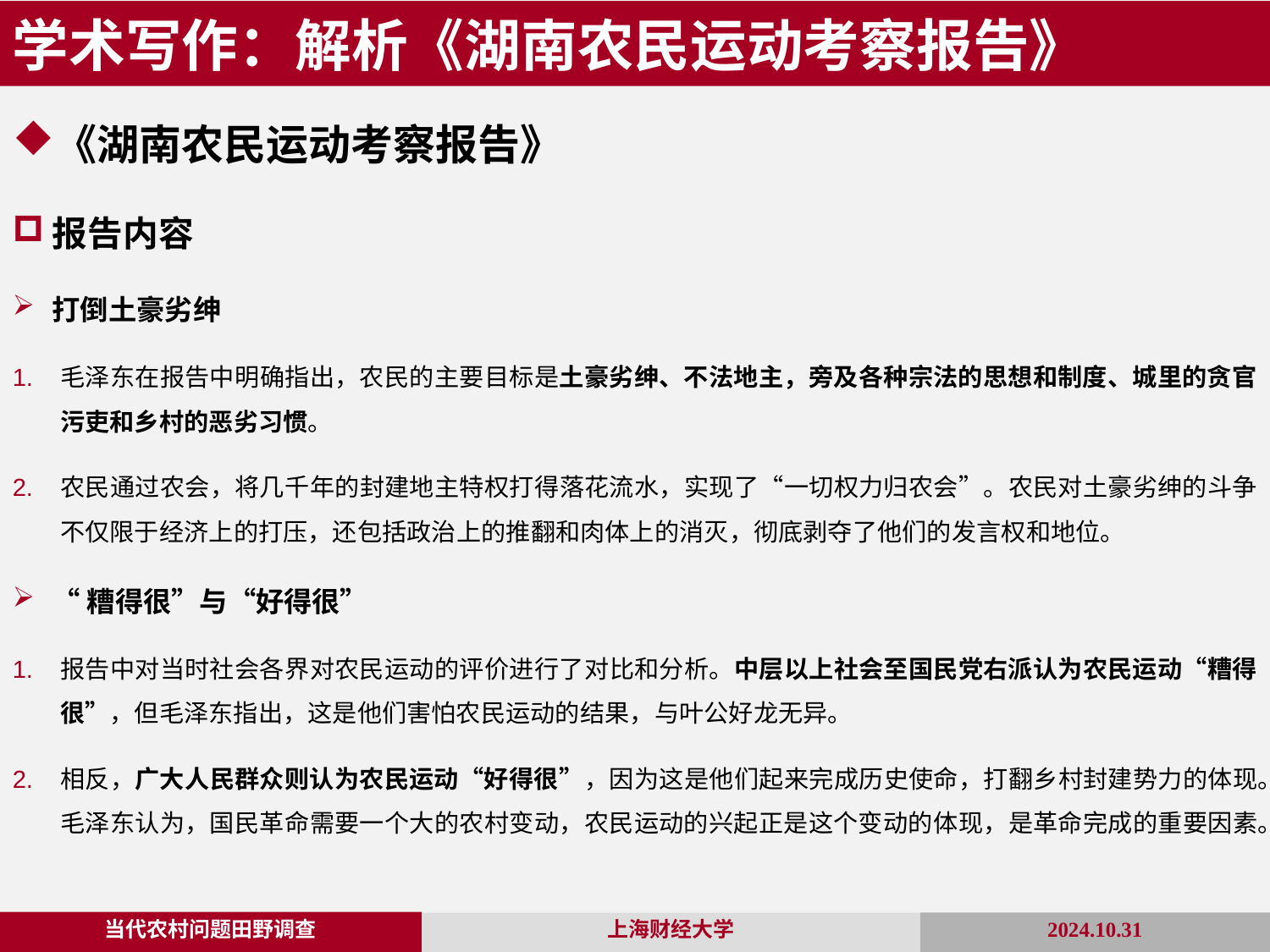

学术写作：解析《湖南农民运动考察报告》
《湖南农民运动考察报告》
报告内容
打倒土豪劣绅
毛泽东在报告中明确指出，农民的主要目标是土豪劣绅、不法地主，旁及各种宗法的思想和制度、城里的贪官污吏和乡村的恶劣习惯。
农民通过农会，将几千年的封建地主特权打得落花流水，实现了“一切权力归农会”。农民对土豪劣绅的斗争不仅限于经济上的打压，还包括政治上的推翻和肉体上的消灭，彻底剥夺了他们的发言权和地位。
“糟得很”与“好得很”
报告中对当时社会各界对农民运动的评价进行了对比和分析。中层以上社会至国民党右派认为农民运动“糟得很”，但毛泽东指出，这是他们害怕农民运动的结果，与叶公好龙无异。
相反，广大人民群众则认为农民运动“好得很”，因为这是他们起来完成历史使命，打翻乡村封建势力的体现。毛泽东认为，国民革命需要一个大的农村变动，农民运动的兴起正是这个变动的体现，是革命完成的重要因素。
当代农村问题田野调查
2024.10.31
上海财经大学